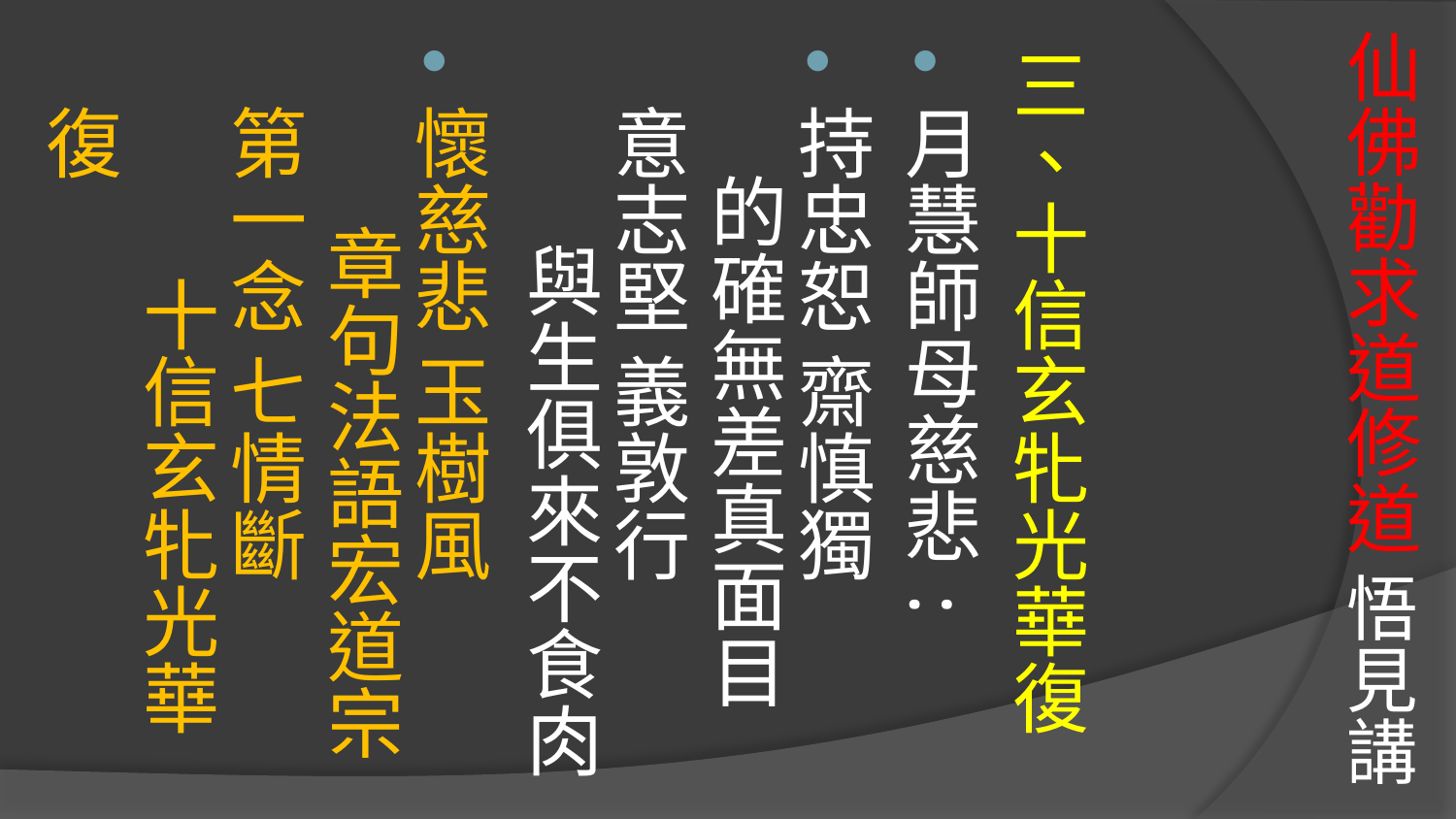

# 仙佛勸求道修道 悟見講
三、十信玄牝光華復
月慧師母慈悲:
持忠恕 齋慎獨　            的確無差真面目
意志堅 義敦行　                與生俱來不食肉
懷慈悲 玉樹風　               章句法語宏道宗
第一念 七情斷　                  十信玄牝光華復